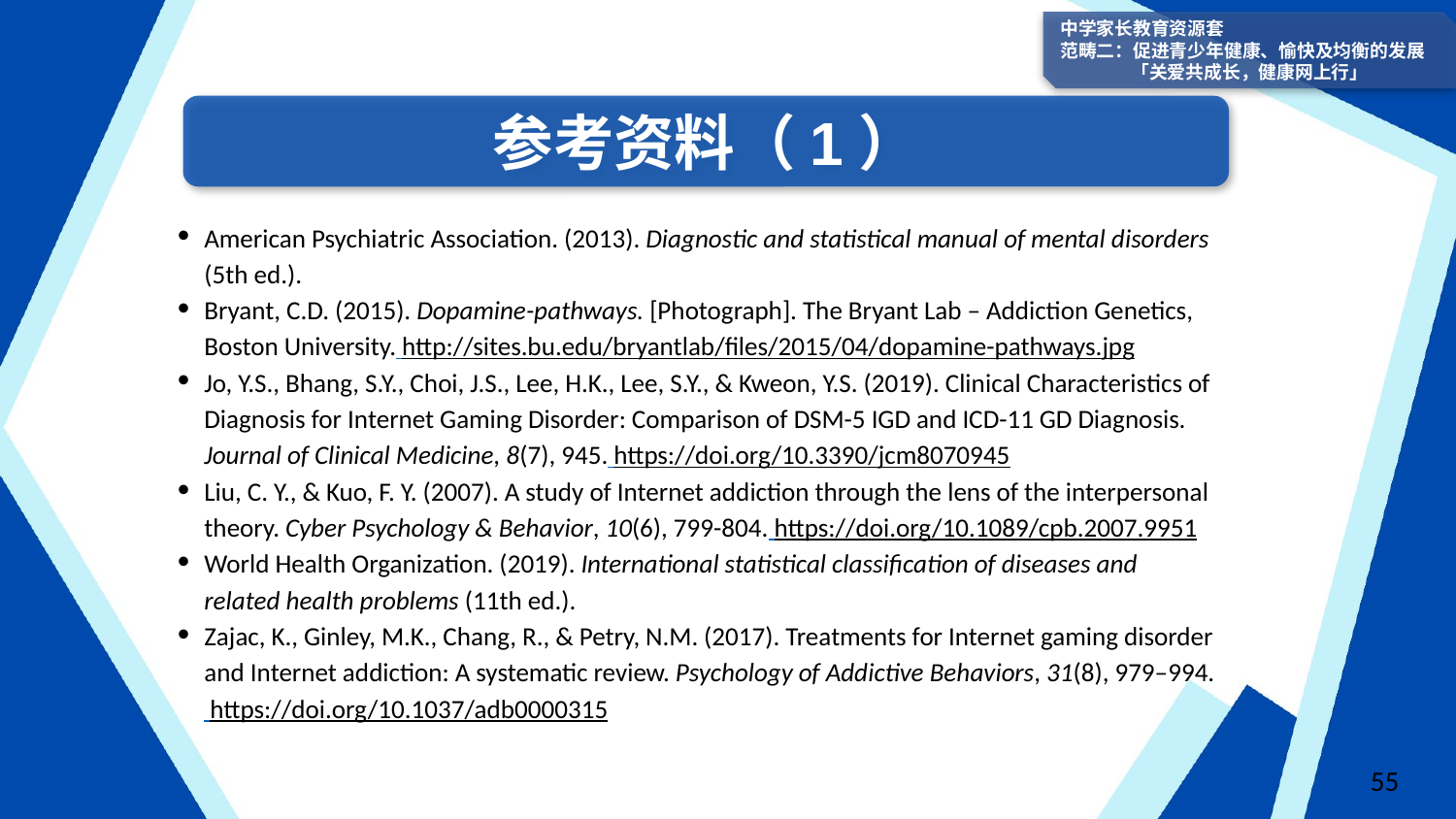

中学家长教育资源套
范畴二：促进青少年健康、愉快及均衡的发展
「关爱共成长，健康网上行」
参考资料（1）
American Psychiatric Association. (2013). Diagnostic and statistical manual of mental disorders (5th ed.).
Bryant, C.D. (2015). Dopamine-pathways. [Photograph]. The Bryant Lab – Addiction Genetics, Boston University. http://sites.bu.edu/bryantlab/files/2015/04/dopamine-pathways.jpg
Jo, Y.S., Bhang, S.Y., Choi, J.S., Lee, H.K., Lee, S.Y., & Kweon, Y.S. (2019). Clinical Characteristics of Diagnosis for Internet Gaming Disorder: Comparison of DSM-5 IGD and ICD-11 GD Diagnosis. Journal of Clinical Medicine, 8(7), 945. https://doi.org/10.3390/jcm8070945
Liu, C. Y., & Kuo, F. Y. (2007). A study of Internet addiction through the lens of the interpersonal theory. Cyber Psychology & Behavior, 10(6), 799-804. https://doi.org/10.1089/cpb.2007.9951
World Health Organization. (2019). International statistical classification of diseases and related health problems (11th ed.).
Zajac, K., Ginley, M.K., Chang, R., & Petry, N.M. (2017). Treatments for Internet gaming disorder and Internet addiction: A systematic review. Psychology of Addictive Behaviors, 31(8), 979–994. https://doi.org/10.1037/adb0000315
55